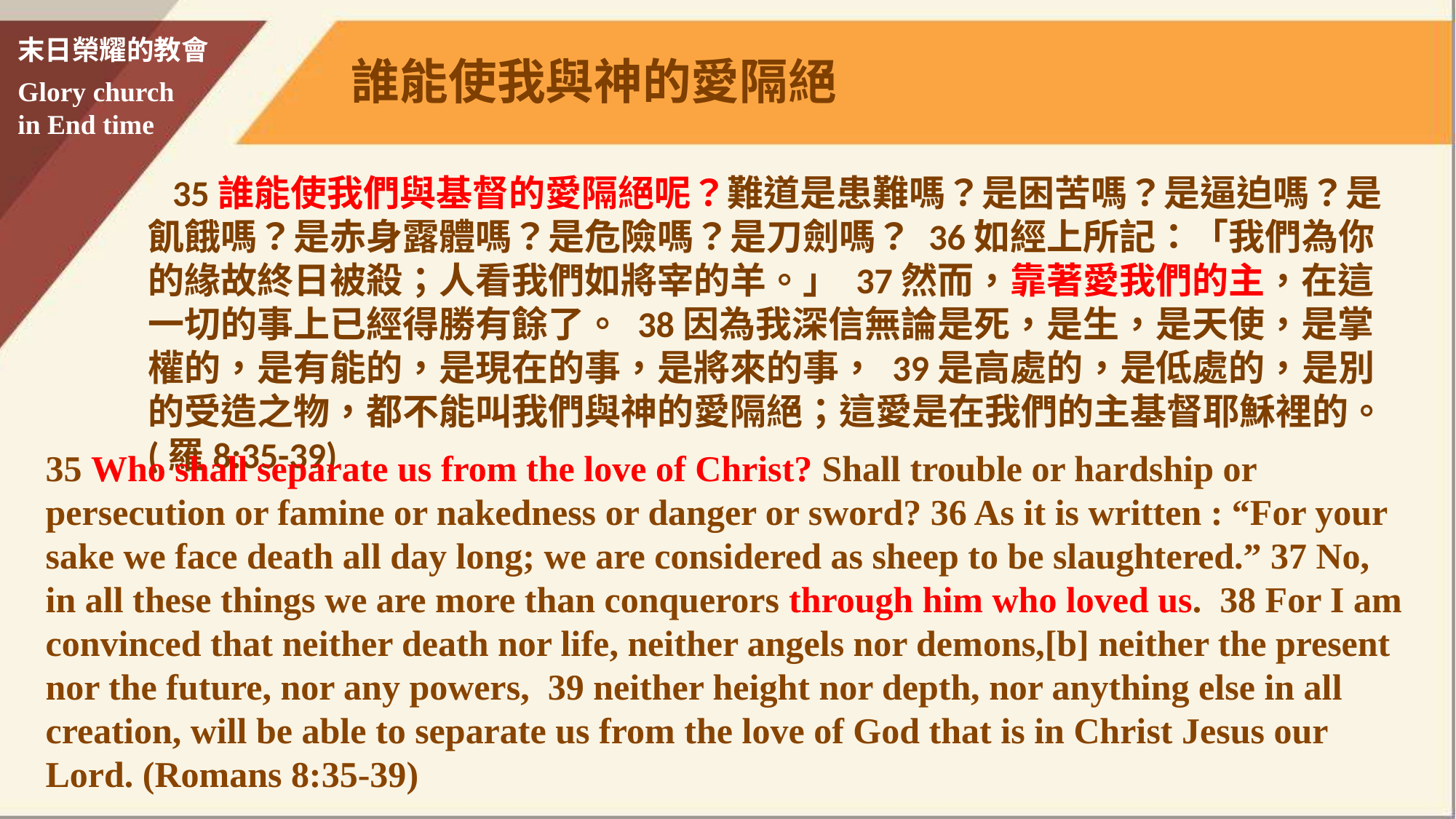

# 誰能使我與神的愛隔絕
   35誰能使我們與基督的愛隔絕呢？難道是患難嗎？是困苦嗎？是逼迫嗎？是飢餓嗎？是赤身露體嗎？是危險嗎？是刀劍嗎？ 36如經上所記：「我們為你的緣故終日被殺；人看我們如將宰的羊。」 37然而，靠著愛我們的主，在這一切的事上已經得勝有餘了。 38因為我深信無論是死，是生，是天使，是掌權的，是有能的，是現在的事，是將來的事， 39是高處的，是低處的，是別的受造之物，都不能叫我們與神的愛隔絕；這愛是在我們的主基督耶穌裡的。(羅8:35-39)
35 Who shall separate us from the love of Christ? Shall trouble or hardship or persecution or famine or nakedness or danger or sword? 36 As it is written : “For your sake we face death all day long; we are considered as sheep to be slaughtered.” 37 No, in all these things we are more than conquerors through him who loved us.  38 For I am convinced that neither death nor life, neither angels nor demons,[b] neither the present nor the future, nor any powers,  39 neither height nor depth, nor anything else in all creation, will be able to separate us from the love of God that is in Christ Jesus our Lord. (Romans 8:35-39)